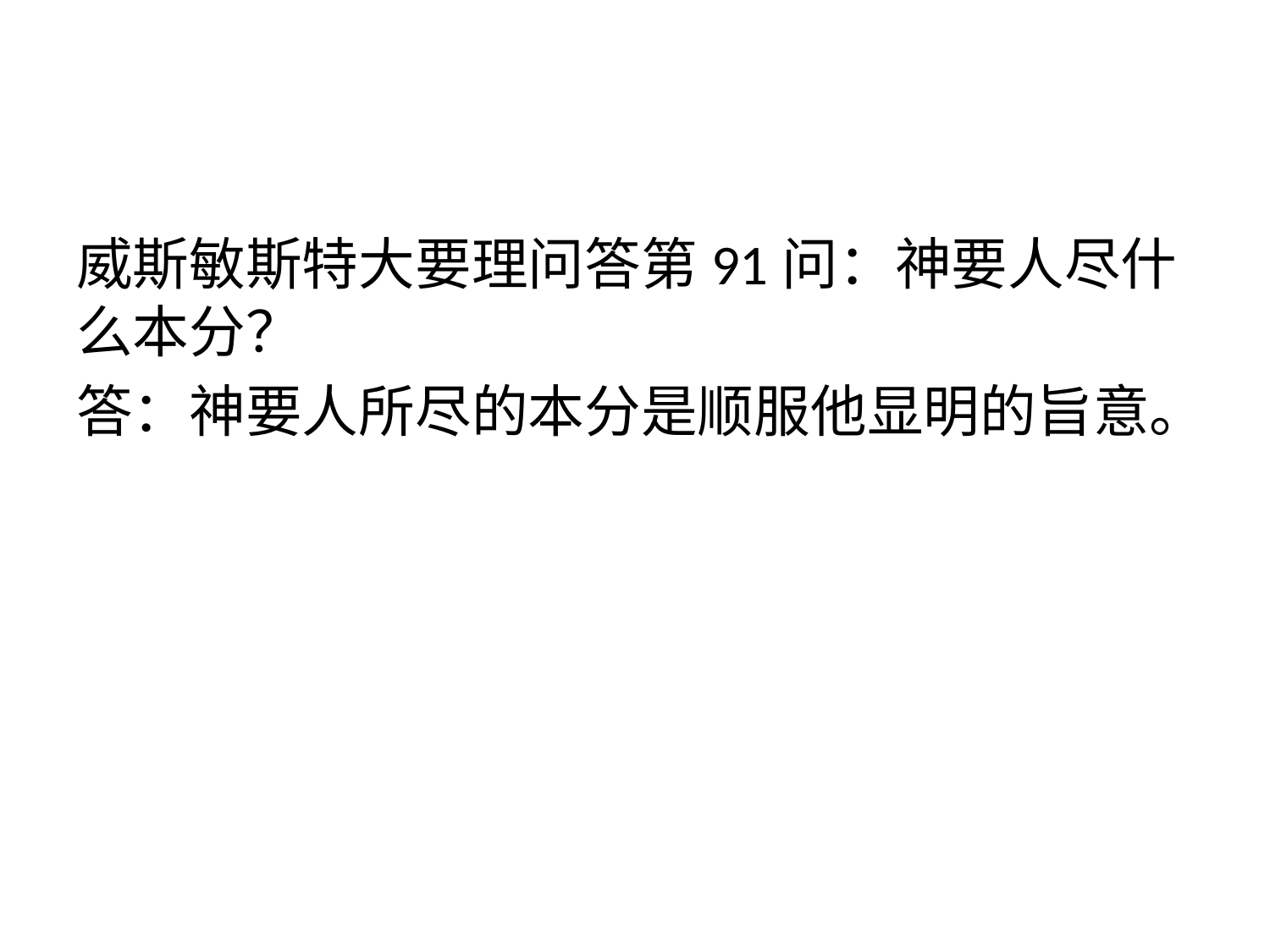

#
威斯敏斯特大要理问答第91问：神要人尽什么本分？
答：神要人所尽的本分是顺服他显明的旨意。